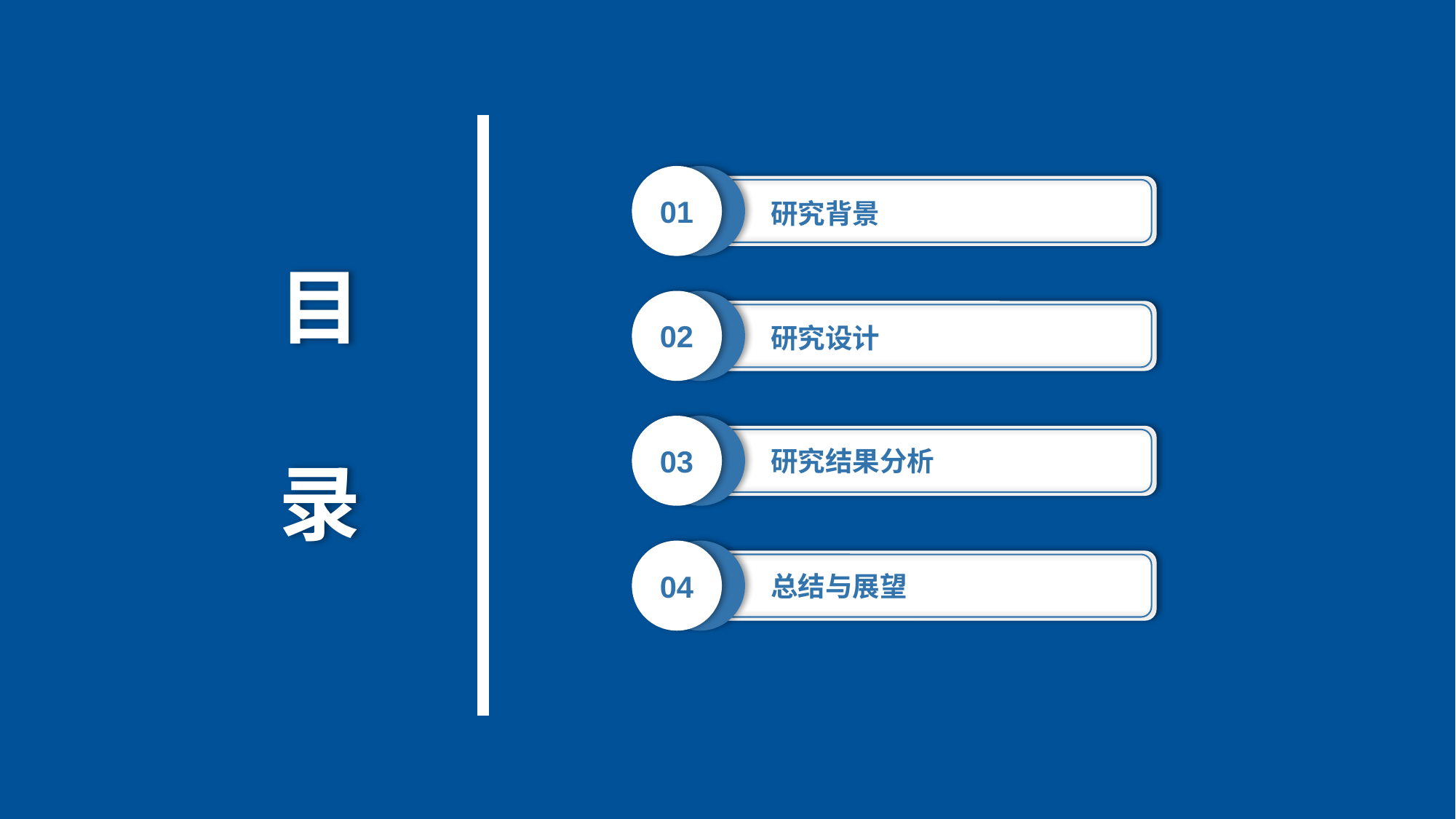

01

研究背景
目

录
02

研究设计
03

研究结果分析
04

总结与展望